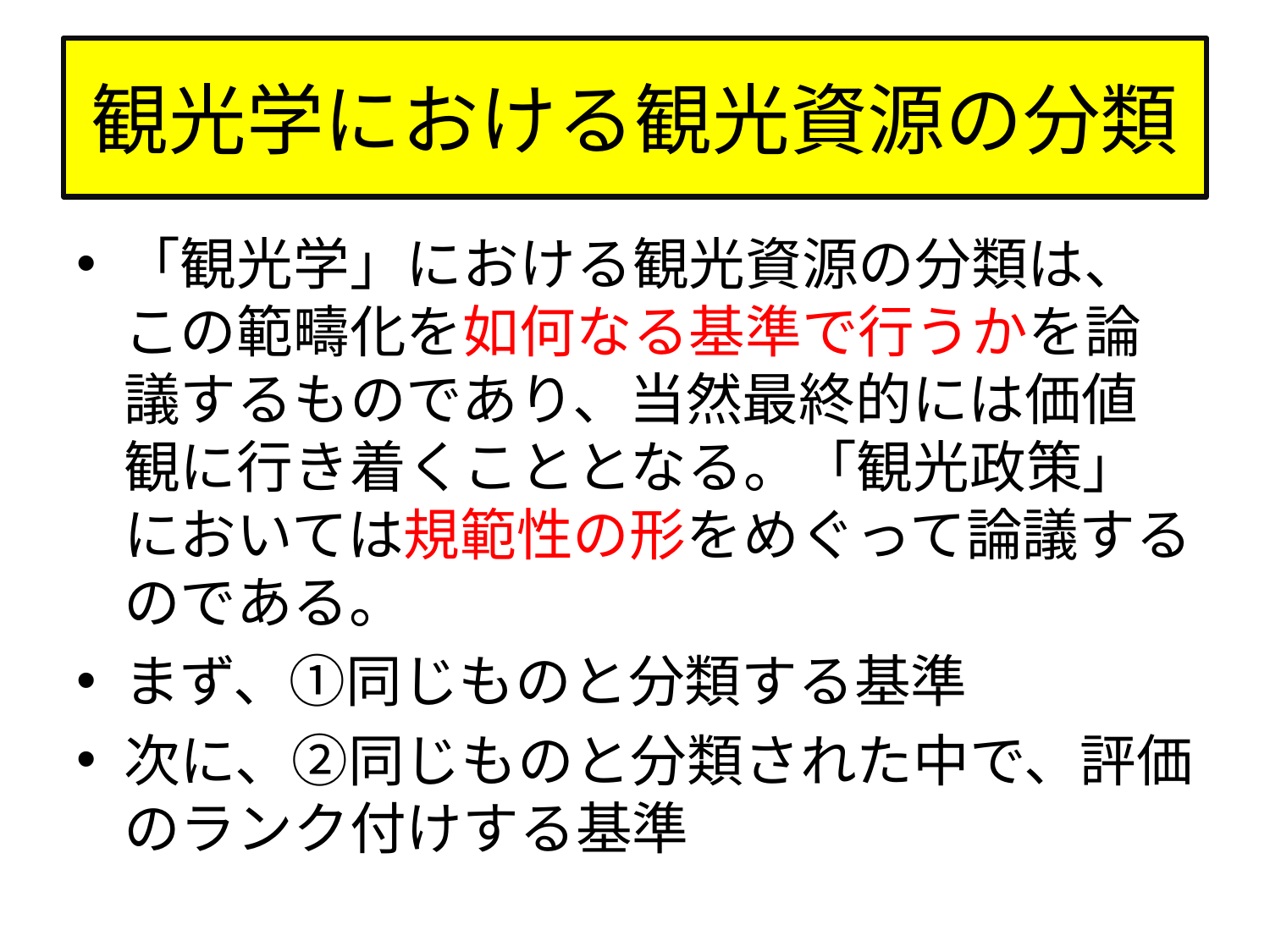

# 観光学における観光資源の分類
「観光学」における観光資源の分類は、この範疇化を如何なる基準で行うかを論議するものであり、当然最終的には価値観に行き着くこととなる。「観光政策」においては規範性の形をめぐって論議するのである。
まず、①同じものと分類する基準
次に、②同じものと分類された中で、評価のランク付けする基準